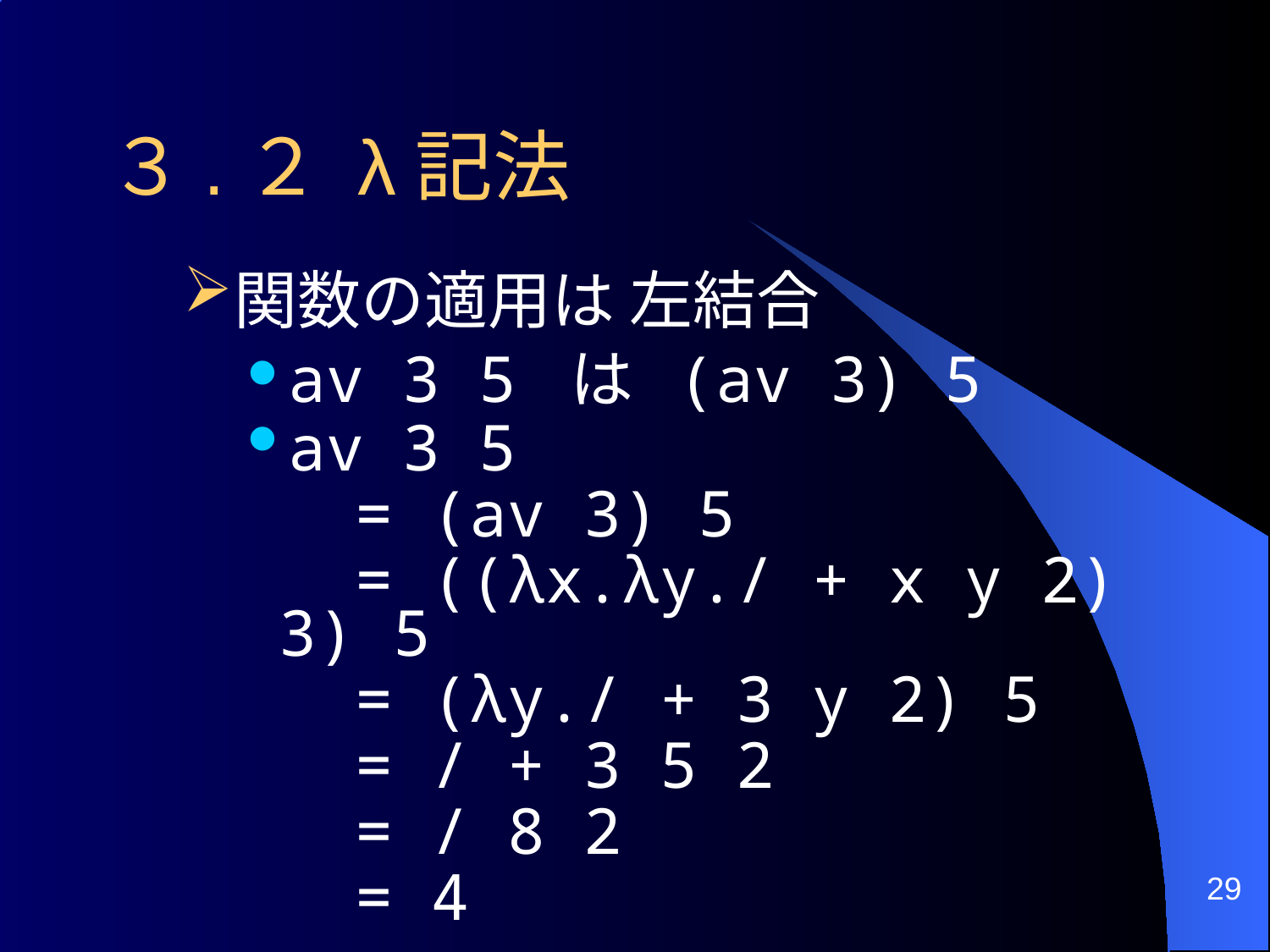

# ３.２ λ記法
関数の適用は 左結合
av 3 5 は  (av 3) 5
av 3 5
	  = (av 3) 5
	  = ((λx.λy./ + x y 2) 3) 5
	  = (λy./ + 3 y 2) 5
	  = / + 3 5 2
	  = / 8 2
	  = 4
29